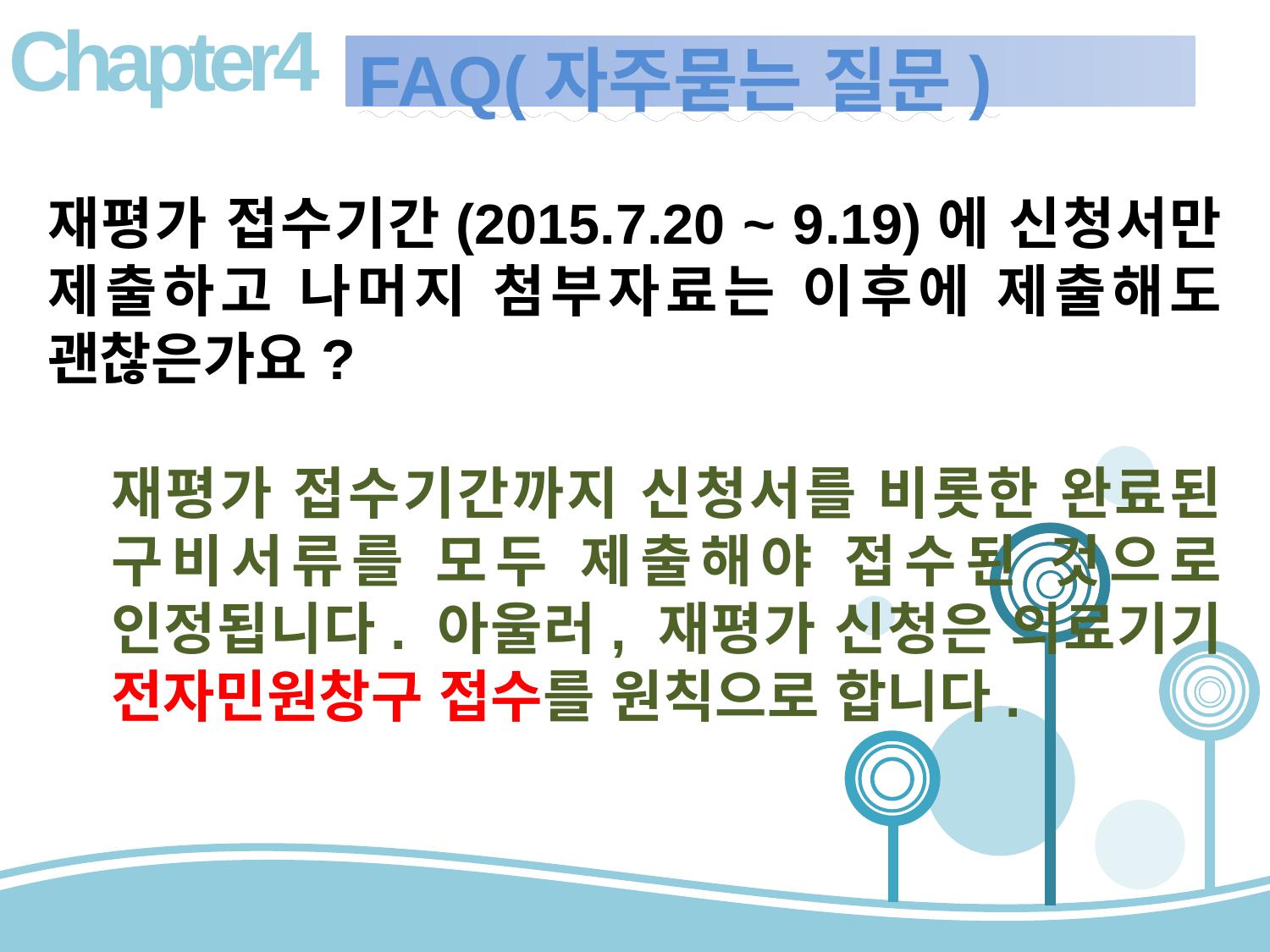

Chapter4
# FAQ(자주묻는 질문)
재평가 접수기간(2015.7.20 ~ 9.19)에 신청서만 제출하고 나머지 첨부자료는 이후에 제출해도 괜찮은가요?

재평가 접수기간까지 신청서를 비롯한 완료된 구비서류를 모두 제출해야 접수된 것으로 인정됩니다. 아울러, 재평가 신청은 의료기기 전자민원창구 접수를 원칙으로 합니다.